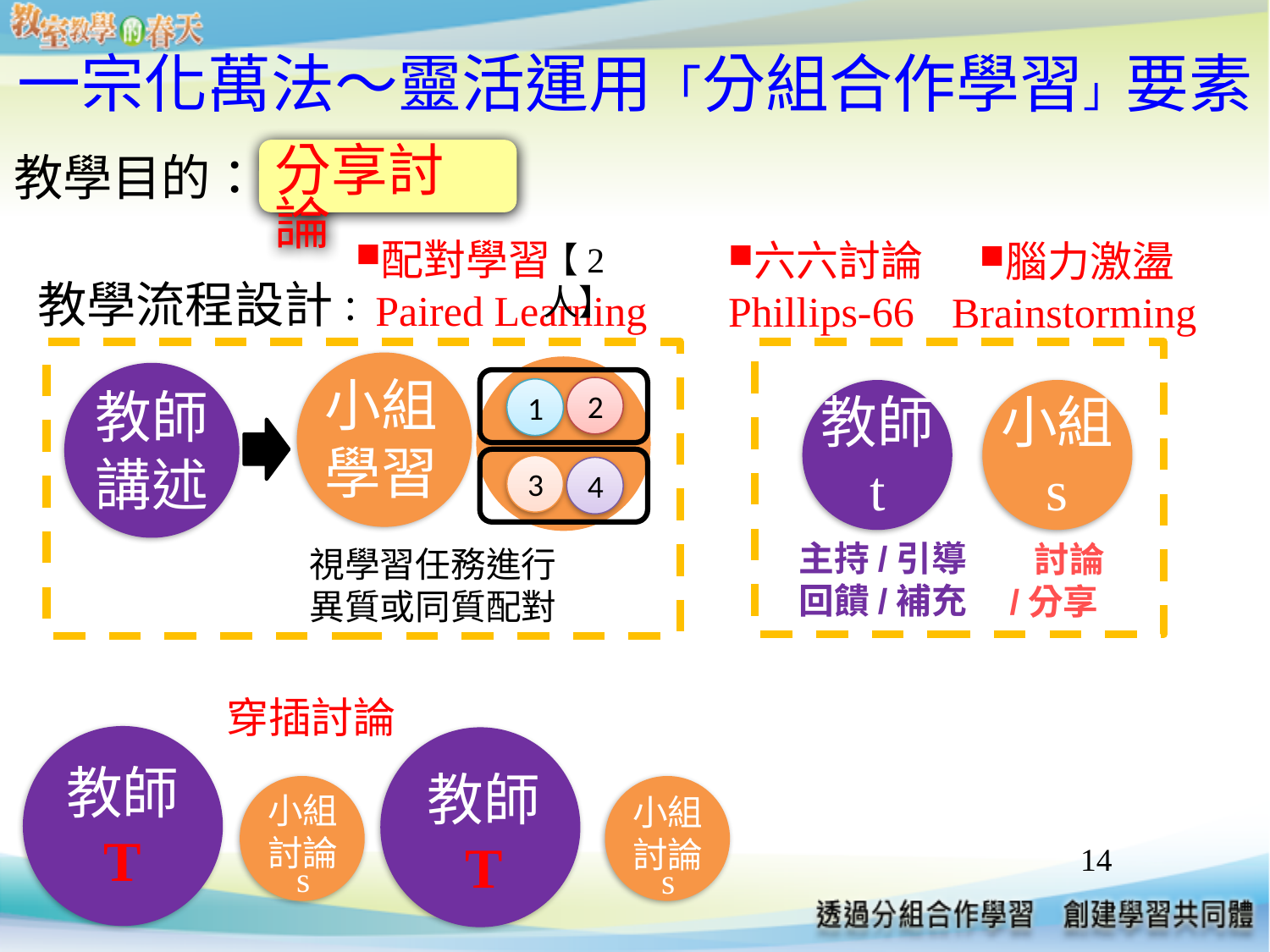

# 一宗化萬法～靈活運用「分組合作學習」要素
分享討論
教學目的：
配對學習
Paired Learning
【2人】

小組
學習

2
1
3
4

視學習任務進行
異質或同質配對
六六討論
Phillips-66
腦力激盪
Brainstorming

教學流程設計：

教師
講述

小組
s

教師
t

主持/引導
回饋/補充
  討論
/分享
穿插討論

教師
T

教師
T

小組
討論
s

小組
討論
s
14